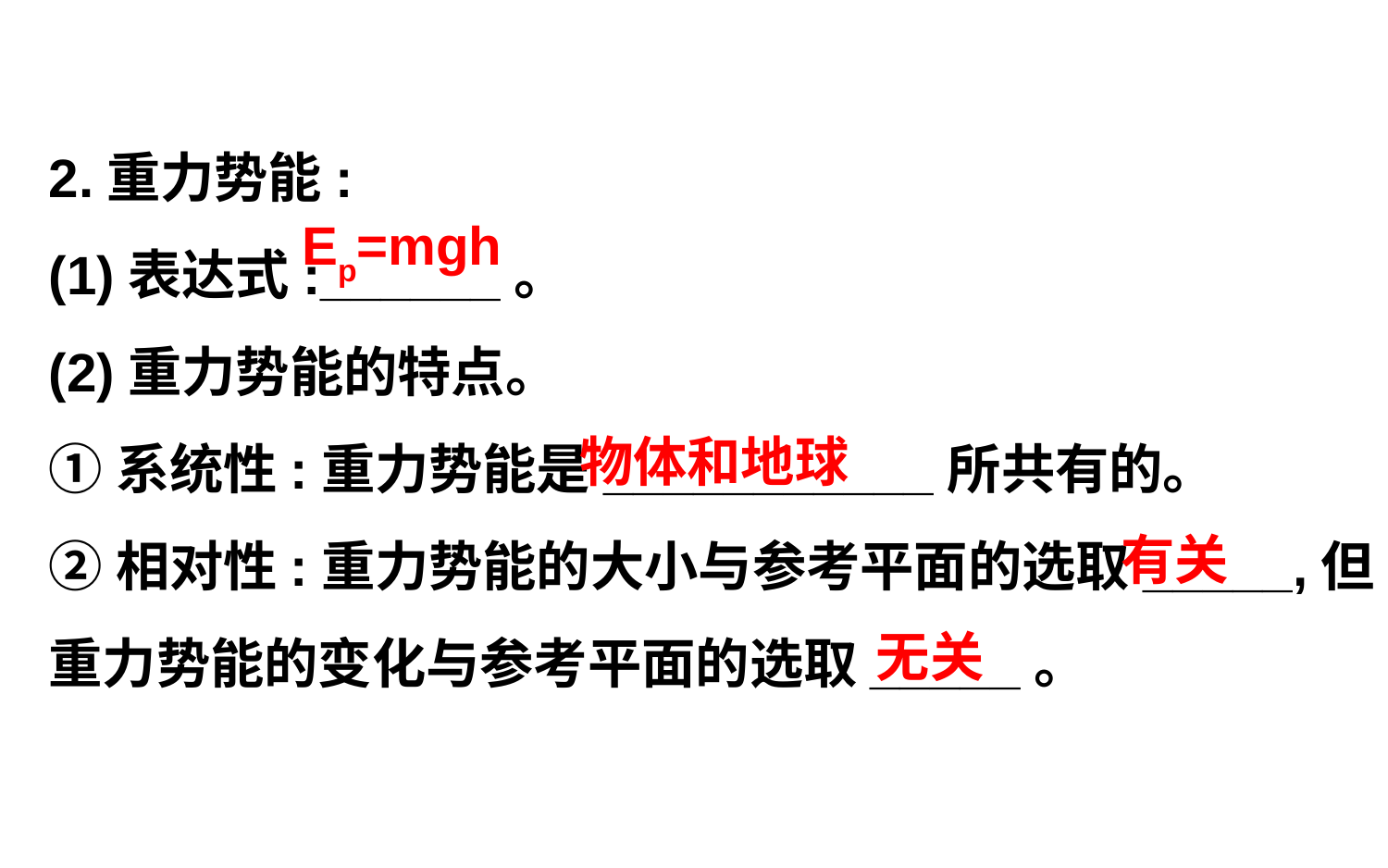

2.重力势能:
(1)表达式:______。
(2)重力势能的特点。
①系统性:重力势能是___________所共有的。
②相对性:重力势能的大小与参考平面的选取_____,但
重力势能的变化与参考平面的选取_____。
Ep=mgh
物体和地球
有关
无关